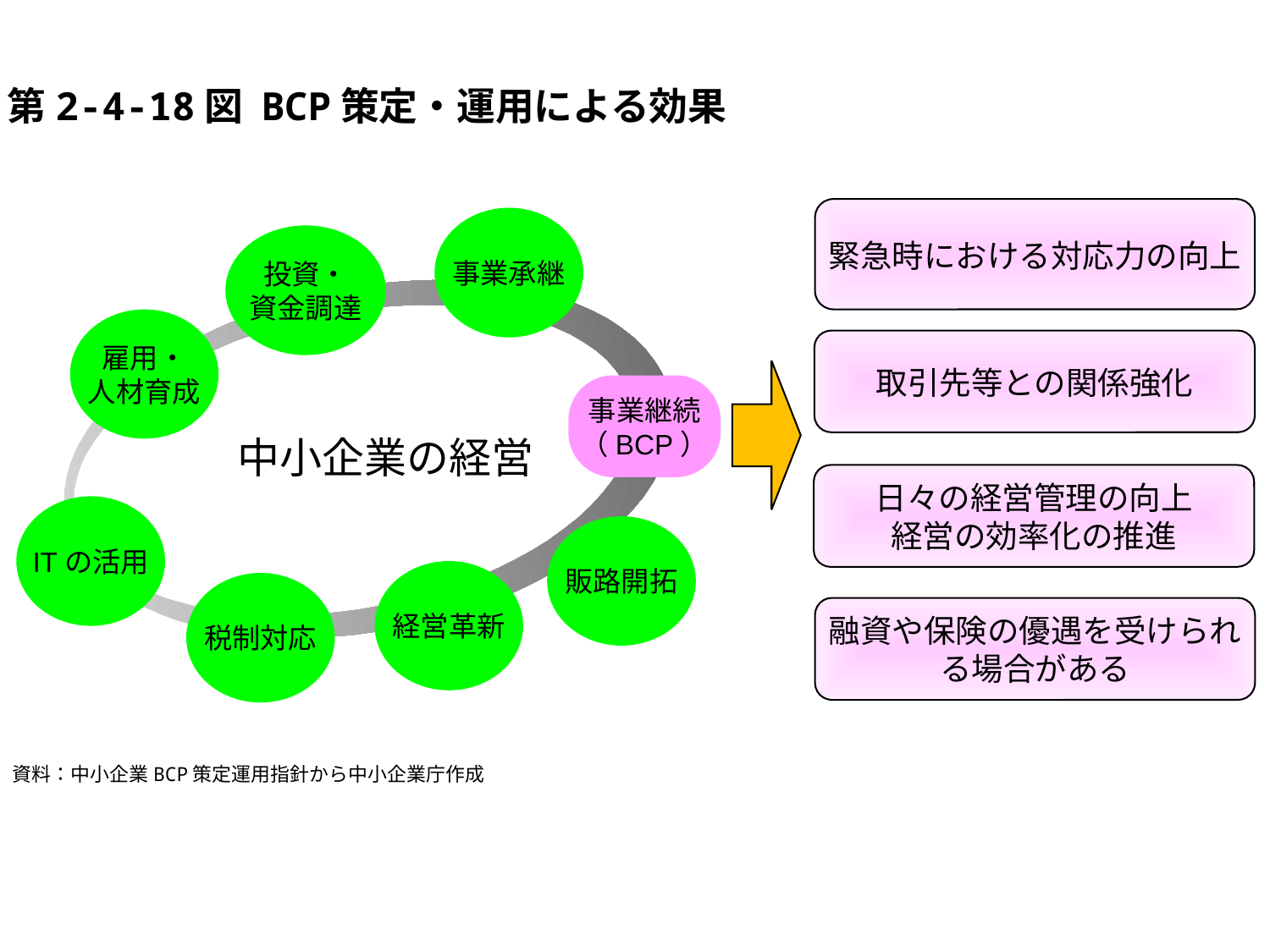

第2-4-18図 BCP策定・運用による効果
緊急時における対応力の向上
取引先等との関係強化
日々の経営管理の向上
経営の効率化の推進
融資や保険の優遇を受けられる場合がある
事業承継
投資・
資金調達

雇用・
人材育成
中小企業の経営
ITの活用
販路開拓
経営革新
税制対応

事業継続
（BCP）
資料：中小企業BCP策定運用指針から中小企業庁作成